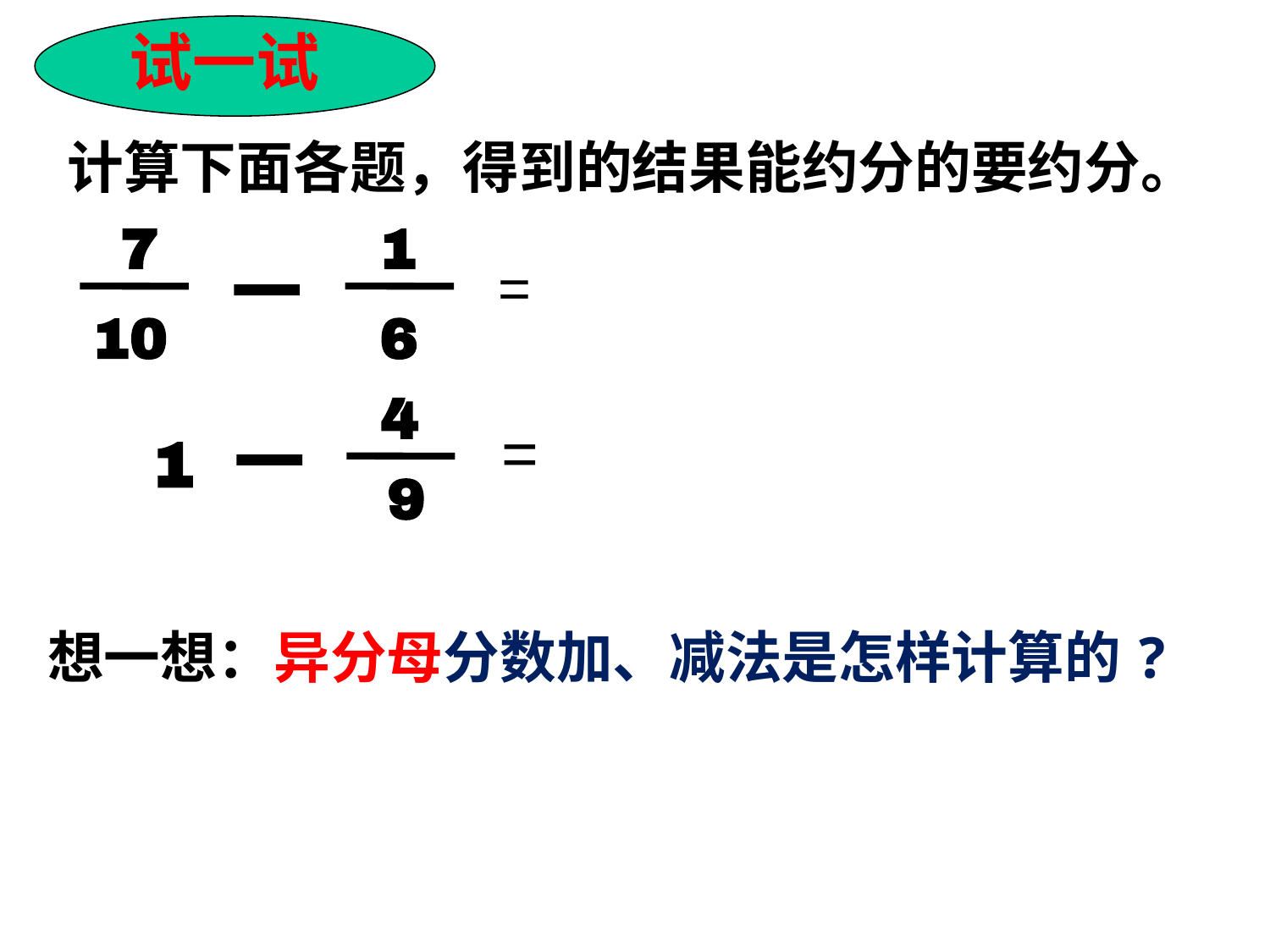

试一试
计算下面各题，得到的结果能约分的要约分。
 7
 1

—
  =

10
 6

1
 4

=
—

9
想一想：异分母分数加、减法是怎样计算的?